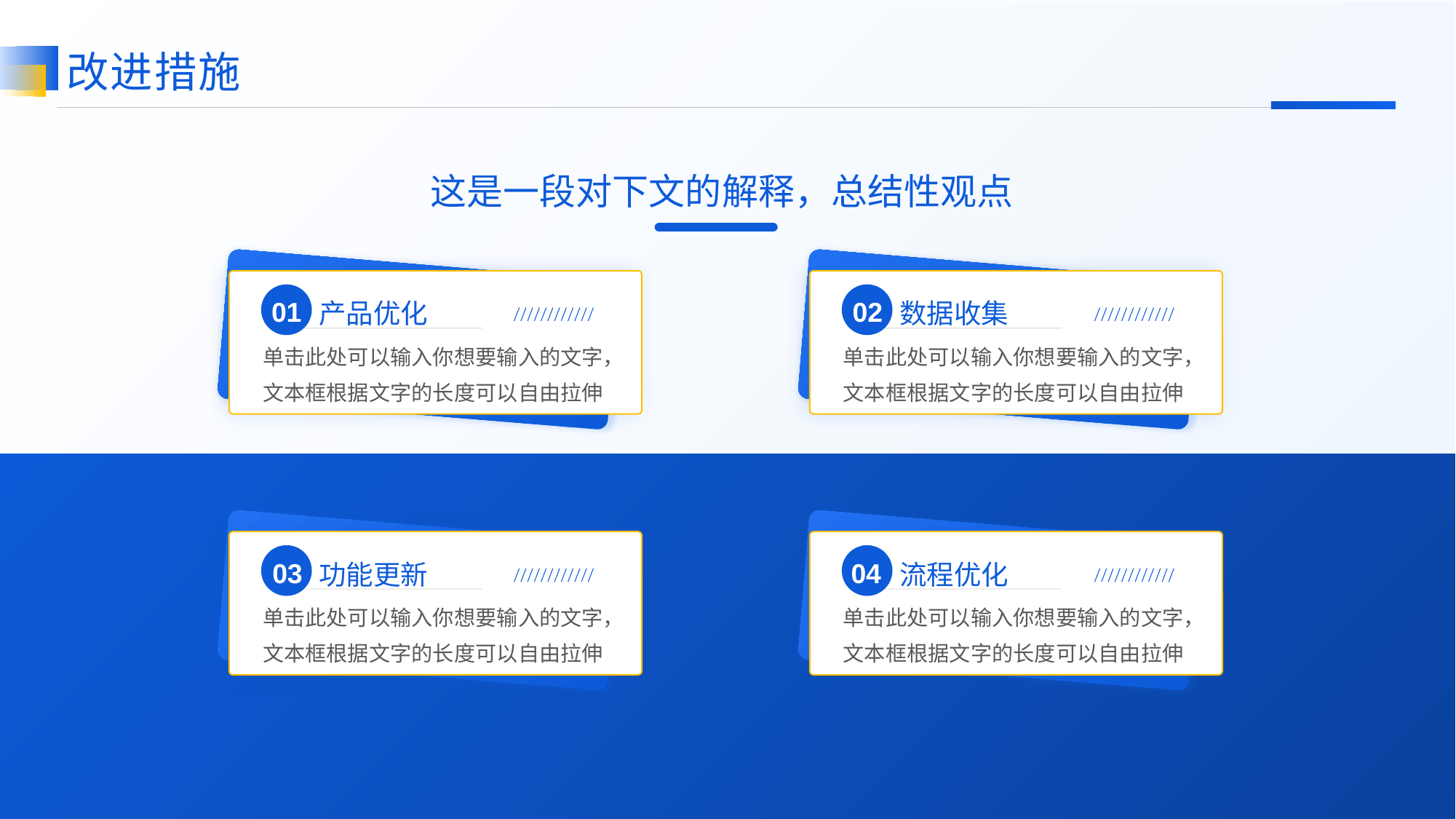

改进措施

这是一段对下文的解释，总结性观点

01
产品优化

02
数据收集
单击此处可以输入你想要输入的文字，文本框根据文字的长度可以自由拉伸
单击此处可以输入你想要输入的文字，文本框根据文字的长度可以自由拉伸

03
功能更新

04
流程优化
单击此处可以输入你想要输入的文字，文本框根据文字的长度可以自由拉伸
单击此处可以输入你想要输入的文字，文本框根据文字的长度可以自由拉伸